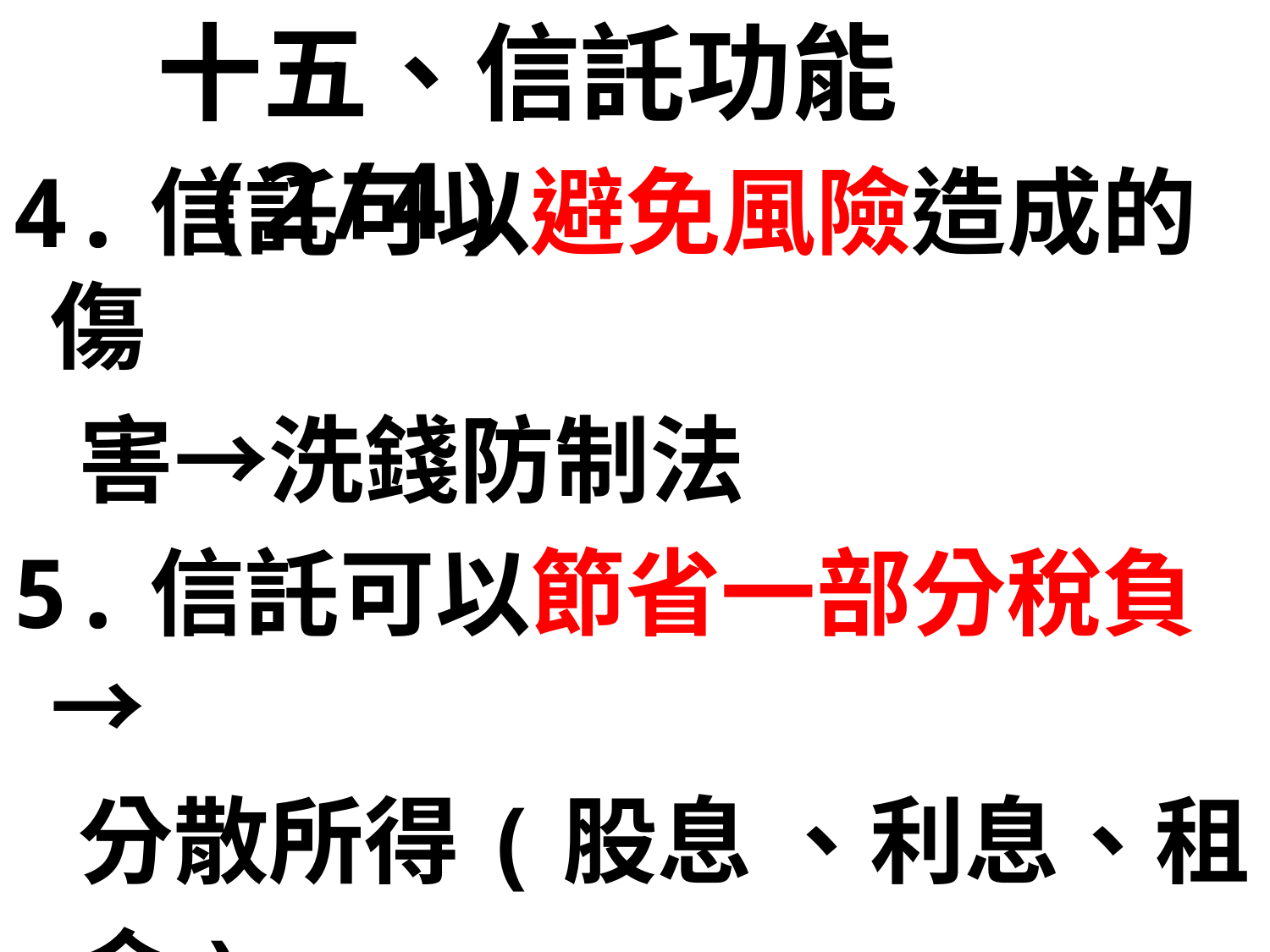

十五、信託功能(2/4)

4.信託可以避免風險造成的傷
  害→洗錢防制法
5.信託可以節省一部分稅負→
  分散所得(股息 、利息、租
  金)